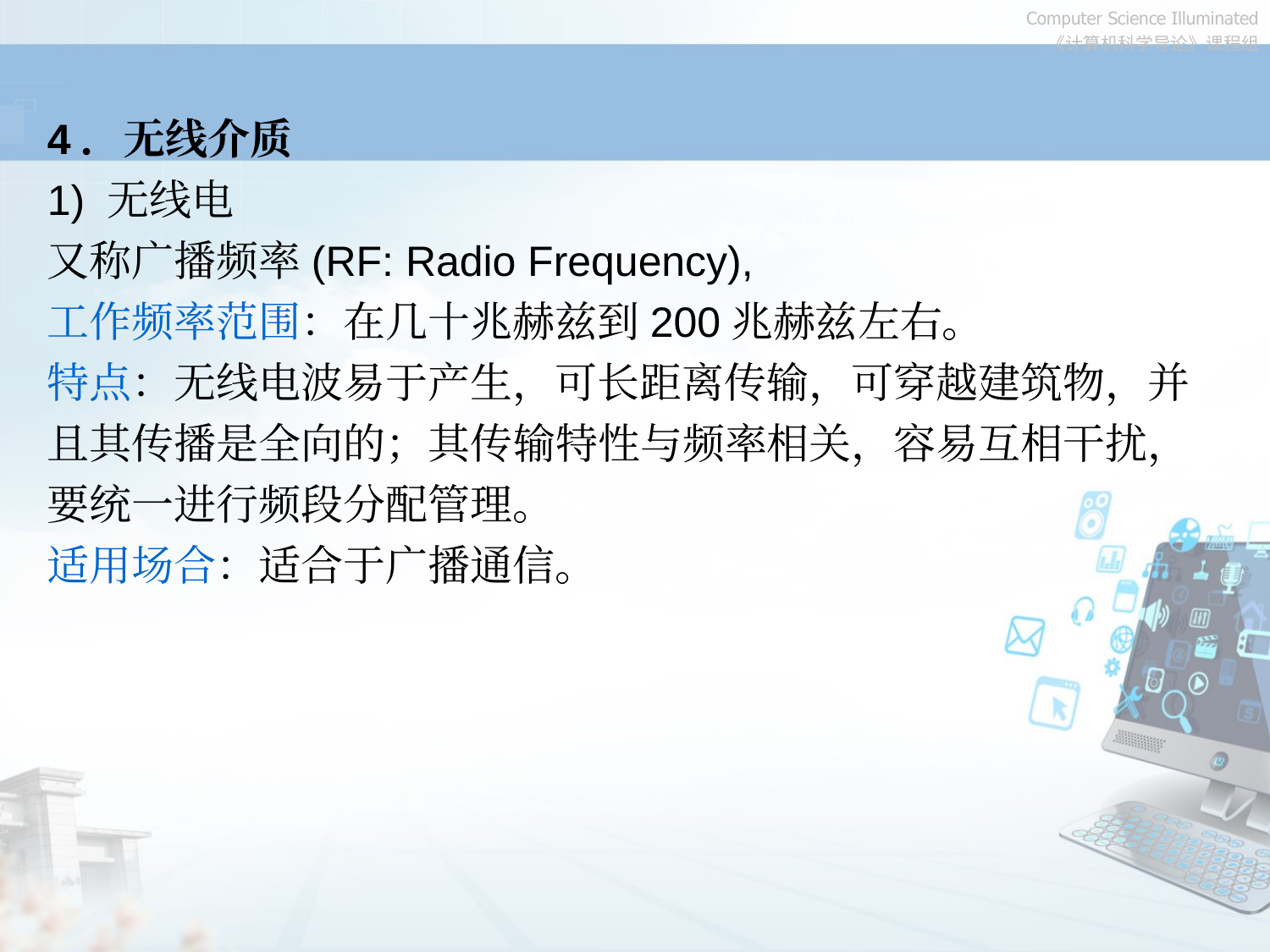

4．无线介质
1) 无线电
又称广播频率(RF: Radio Frequency),
工作频率范围：在几十兆赫兹到200兆赫兹左右。
特点：无线电波易于产生，可长距离传输，可穿越建筑物，并且其传播是全向的；其传输特性与频率相关，容易互相干扰，要统一进行频段分配管理。
适用场合：适合于广播通信。